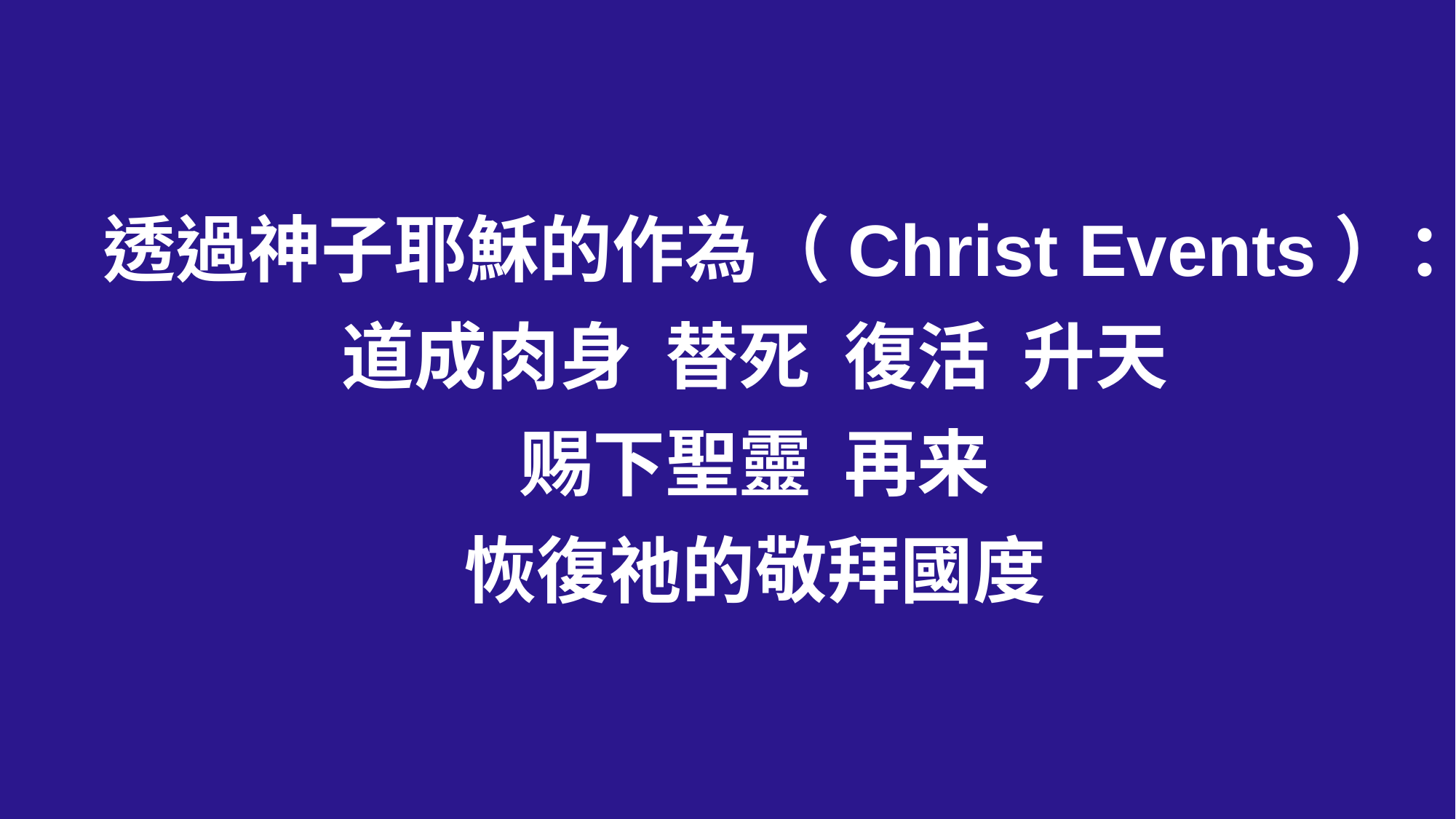

透過神子耶穌的作為（Christ Events）：
道成肉身  替死  復活  升天
赐下聖靈  再来
恢復祂的敬拜國度